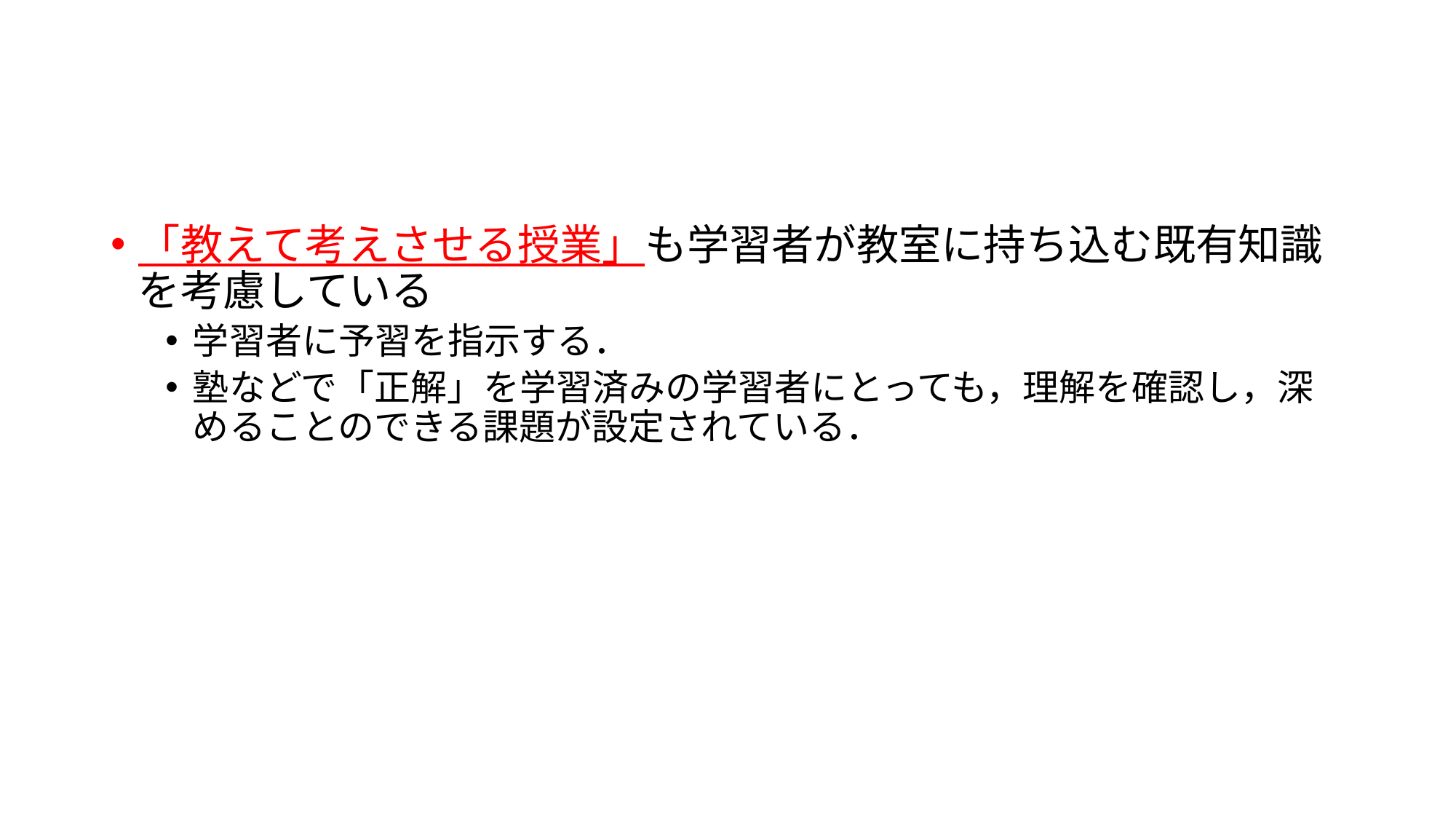

#
「教えて考えさせる授業」も学習者が教室に持ち込む既有知識を考慮している
学習者に予習を指示する．
塾などで「正解」を学習済みの学習者にとっても，理解を確認し，深めることのできる課題が設定されている．